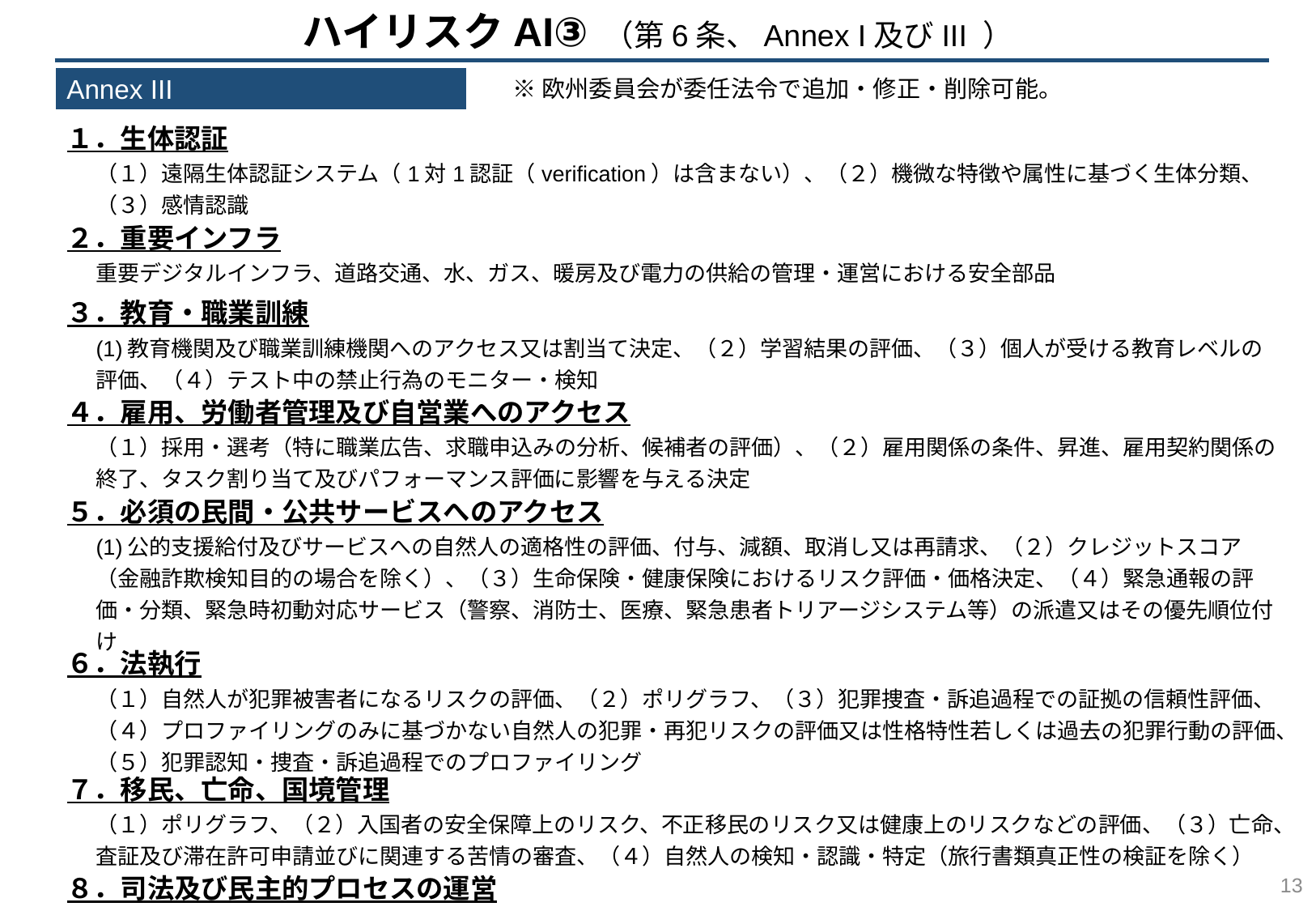

ハイリスクAI③ （第6条、Annex I及びIII ）
Annex III
※欧州委員会が委任法令で追加・修正・削除可能。
| １．生体認証 |  |
| --- | --- |
|  | （１）遠隔生体認証システム（1対1認証（verification）は含まない）、（２）機微な特徴や属性に基づく生体分類、（３）感情認識 |
| ２．重要インフラ |  |
|  | 重要デジタルインフラ、道路交通、水、ガス、暖房及び電力の供給の管理・運営における安全部品 |
| ３．教育・職業訓練 |  |
|  | (1)教育機関及び職業訓練機関へのアクセス又は割当て決定、（２）学習結果の評価、（３）個人が受ける教育レベルの評価、（４）テスト中の禁止行為のモニター・検知 |
| ４．雇用、労働者管理及び自営業へのアクセス |  |
|  | （１）採用・選考（特に職業広告、求職申込みの分析、候補者の評価）、（２）雇用関係の条件、昇進、雇用契約関係の終了、タスク割り当て及びパフォーマンス評価に影響を与える決定 |
| ５．必須の民間・公共サービスへのアクセス |  |
|  | (1)公的支援給付及びサービスへの自然人の適格性の評価、付与、減額、取消し又は再請求、（２）クレジットスコア（金融詐欺検知目的の場合を除く）、（３）生命保険・健康保険におけるリスク評価・価格決定、（４）緊急通報の評価・分類、緊急時初動対応サービス（警察、消防士、医療、緊急患者トリアージシステム等）の派遣又はその優先順位付け |
| ６．法執行 |  |
|  | （１）自然人が犯罪被害者になるリスクの評価、（２）ポリグラフ、（３）犯罪捜査・訴追過程での証拠の信頼性評価、（４）プロファイリングのみに基づかない自然人の犯罪・再犯リスクの評価又は性格特性若しくは過去の犯罪行動の評価、（５）犯罪認知・捜査・訴追過程でのプロファイリング |
| ７．移民、亡命、国境管理 |  |
|  | （１）ポリグラフ、（２）入国者の安全保障上のリスク、不正移民のリスク又は健康上のリスクなどの評価、（３）亡命、査証及び滞在許可申請並びに関連する苦情の審査、（４）自然人の検知・認識・特定（旅行書類真正性の検証を除く） |
| ８．司法及び民主的プロセスの運営 |  |
|  | （１）司法当局による事実と法律の調査・解釈及び法律の適用の支援並びに紛争解決手続における同様の用途、（２）選挙若しくは住民投票の結果又は投票行動に影響を与えること（選挙キャンペーンの組織運営等を除く） |
13